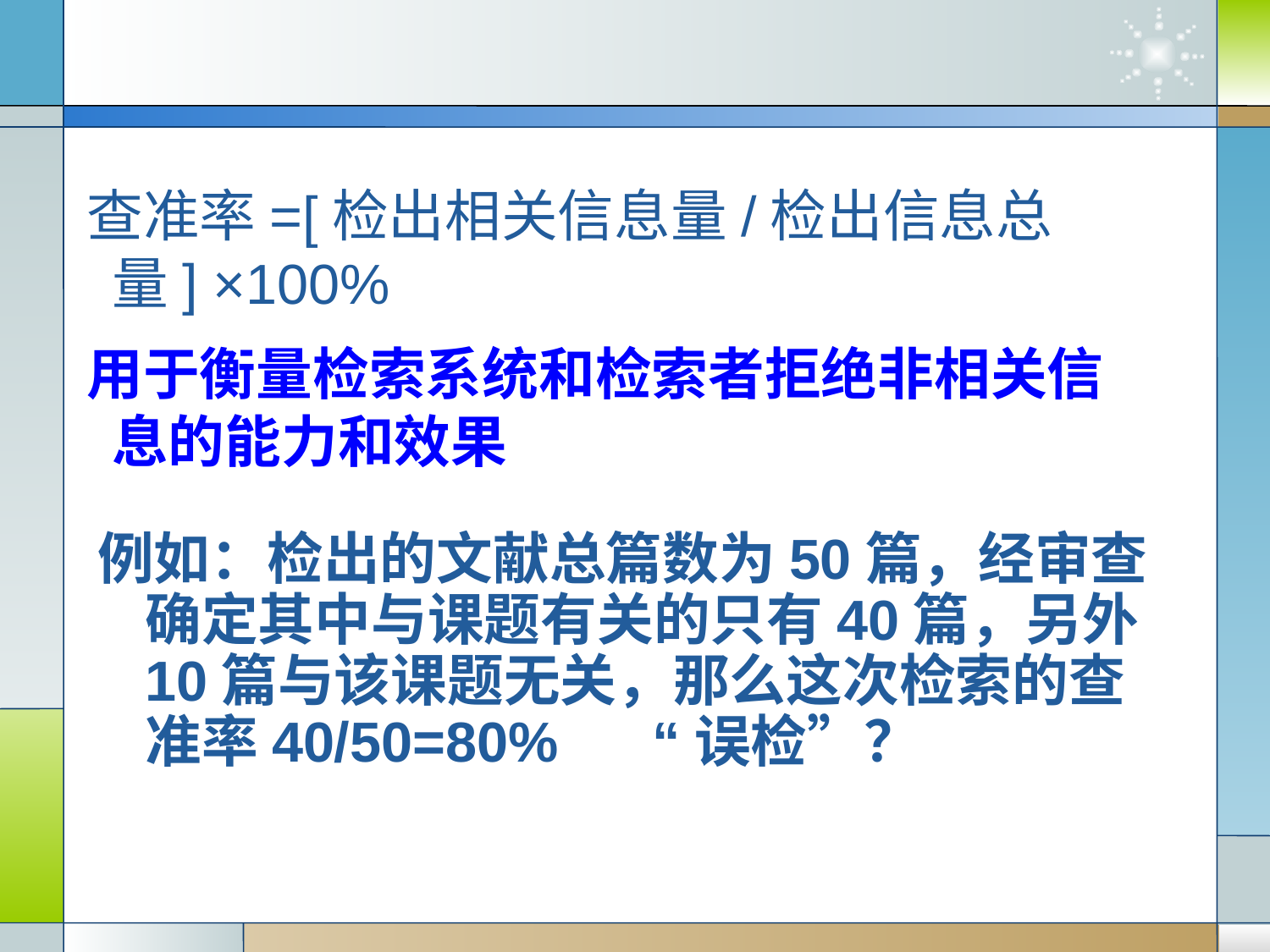

查准率=[检出相关信息量/检出信息总量] ×100%
用于衡量检索系统和检索者拒绝非相关信息的能力和效果
例如：检出的文献总篇数为50篇，经审查确定其中与课题有关的只有40篇，另外10篇与该课题无关，那么这次检索的查准率40/50=80%      “误检”？